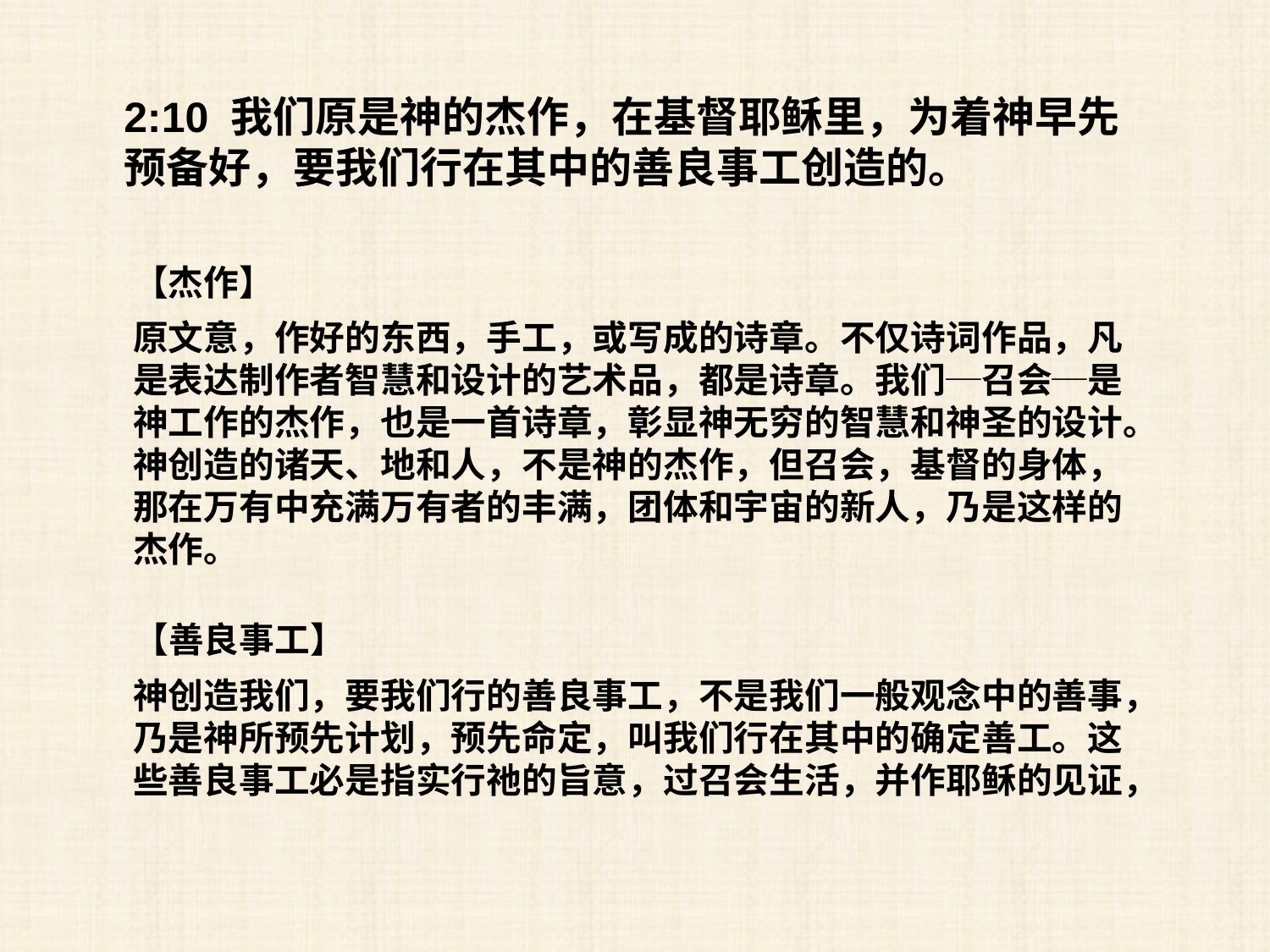

2:10 我们原是神的杰作，在基督耶稣里，为着神早先预备好，要我们行在其中的善良事工创造的。
【杰作】
原文意，作好的东西，手工，或写成的诗章。不仅诗词作品，凡是表达制作者智慧和设计的艺术品，都是诗章。我们─召会─是神工作的杰作，也是一首诗章，彰显神无穷的智慧和神圣的设计。
神创造的诸天、地和人，不是神的杰作，但召会，基督的身体，那在万有中充满万有者的丰满，团体和宇宙的新人，乃是这样的杰作。
【善良事工】
神创造我们，要我们行的善良事工，不是我们一般观念中的善事，乃是神所预先计划，预先命定，叫我们行在其中的确定善工。这些善良事工必是指实行祂的旨意，过召会生活，并作耶稣的见证，